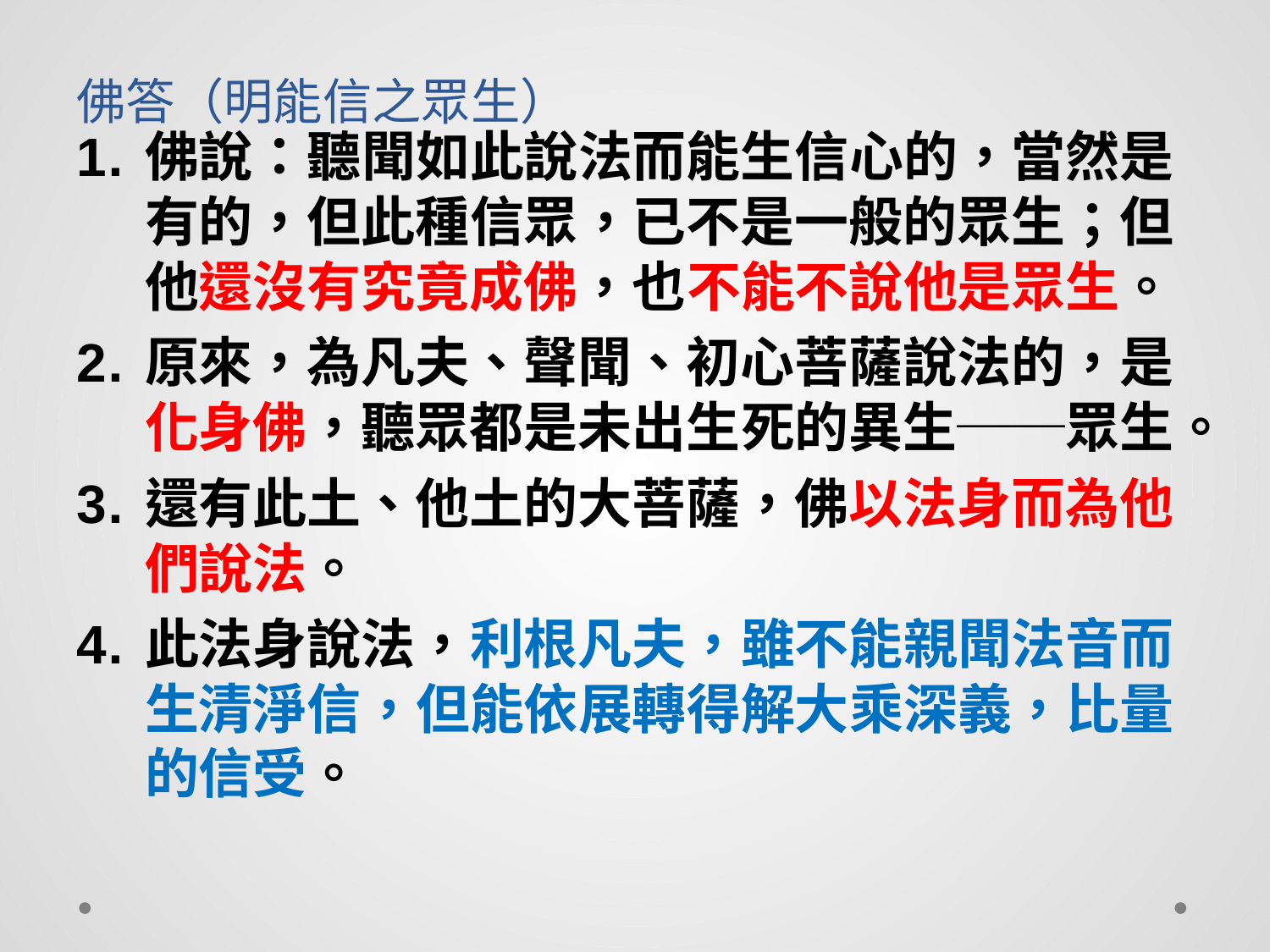

# 佛答（明能信之眾生）
佛說：聽聞如此說法而能生信心的，當然是有的，但此種信眾，已不是一般的眾生；但他還沒有究竟成佛，也不能不說他是眾生。
原來，為凡夫、聲聞、初心菩薩說法的，是化身佛，聽眾都是未出生死的異生──眾生。
還有此土、他土的大菩薩，佛以法身而為他們說法。
此法身說法，利根凡夫，雖不能親聞法音而生清淨信，但能依展轉得解大乘深義，比量的信受。